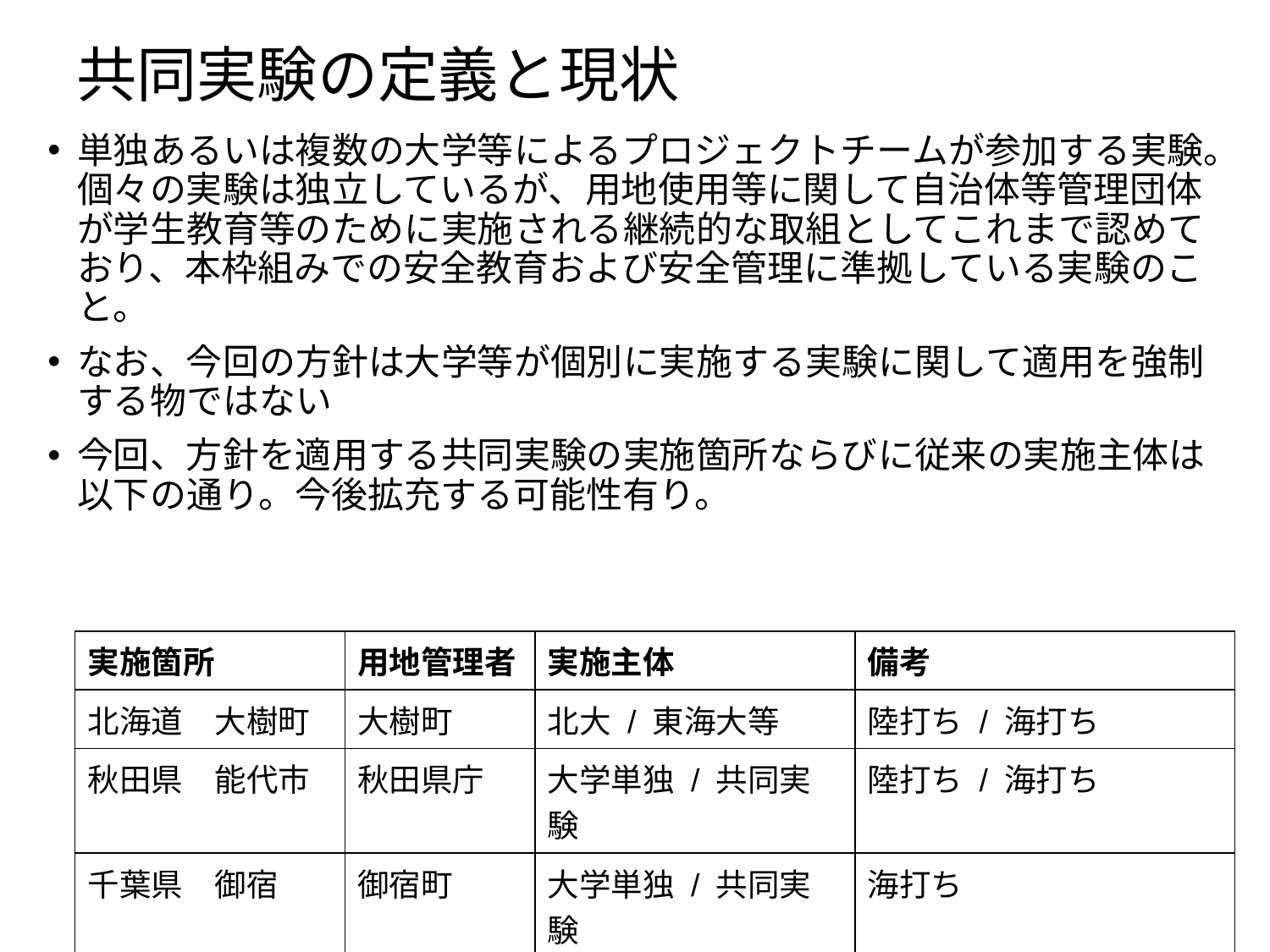

# 共同実験の定義と現状
単独あるいは複数の大学等によるプロジェクトチームが参加する実験。個々の実験は独立しているが、用地使用等に関して自治体等管理団体が学生教育等のために実施される継続的な取組としてこれまで認めており、本枠組みでの安全教育および安全管理に準拠している実験のこと。
なお、今回の方針は大学等が個別に実施する実験に関して適用を強制する物ではない
今回、方針を適用する共同実験の実施箇所ならびに従来の実施主体は以下の通り。今後拡充する可能性有り。
| 実施箇所 | 用地管理者 | 実施主体 | 備考 |
| --- | --- | --- | --- |
| 北海道　大樹町 | 大樹町 | 北大 / 東海大等 | 陸打ち / 海打ち |
| 秋田県　能代市 | 秋田県庁 | 大学単独 / 共同実験 | 陸打ち / 海打ち |
| 千葉県　御宿 | 御宿町 | 大学単独 / 共同実験 | 海打ち |
| 東京都　伊豆大島 | 大島町 | 大学単独 / 共同実験 | 陸打ち / 海打ち |
| 和歌山県　加太 | 和歌山県庁 | 加太活性化協議会 | 陸打ち |